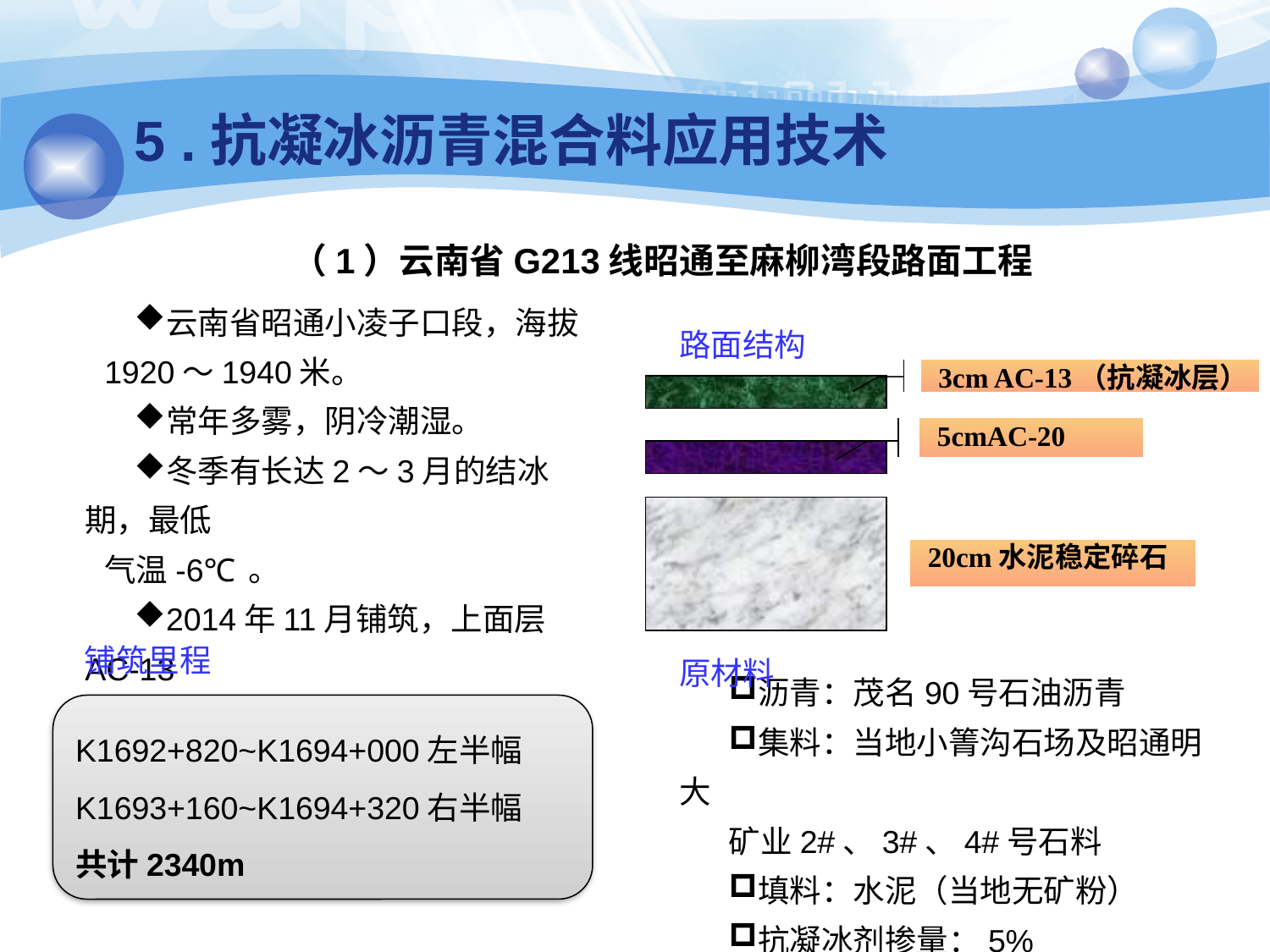

5 .抗凝冰沥青混合料应用技术
（1）云南省G213线昭通至麻柳湾段路面工程
路面结构
云南省昭通小凌子口段，海拔
1920～1940米。
常年多雾，阴冷潮湿。
冬季有长达2～3月的结冰期，最低
气温-6℃。
2014年11月铺筑，上面层AC-13
3cm AC-13（抗凝冰层）

5cmAC-20

20cm水泥稳定碎石
铺筑里程
原材料
沥青：茂名90号石油沥青
集料：当地小箐沟石场及昭通明大
矿业2#、3#、4#号石料
填料：水泥（当地无矿粉）
抗凝冰剂掺量：5%
K1692+820~K1694+000左半幅K1693+160~K1694+320右半幅
共计2340m